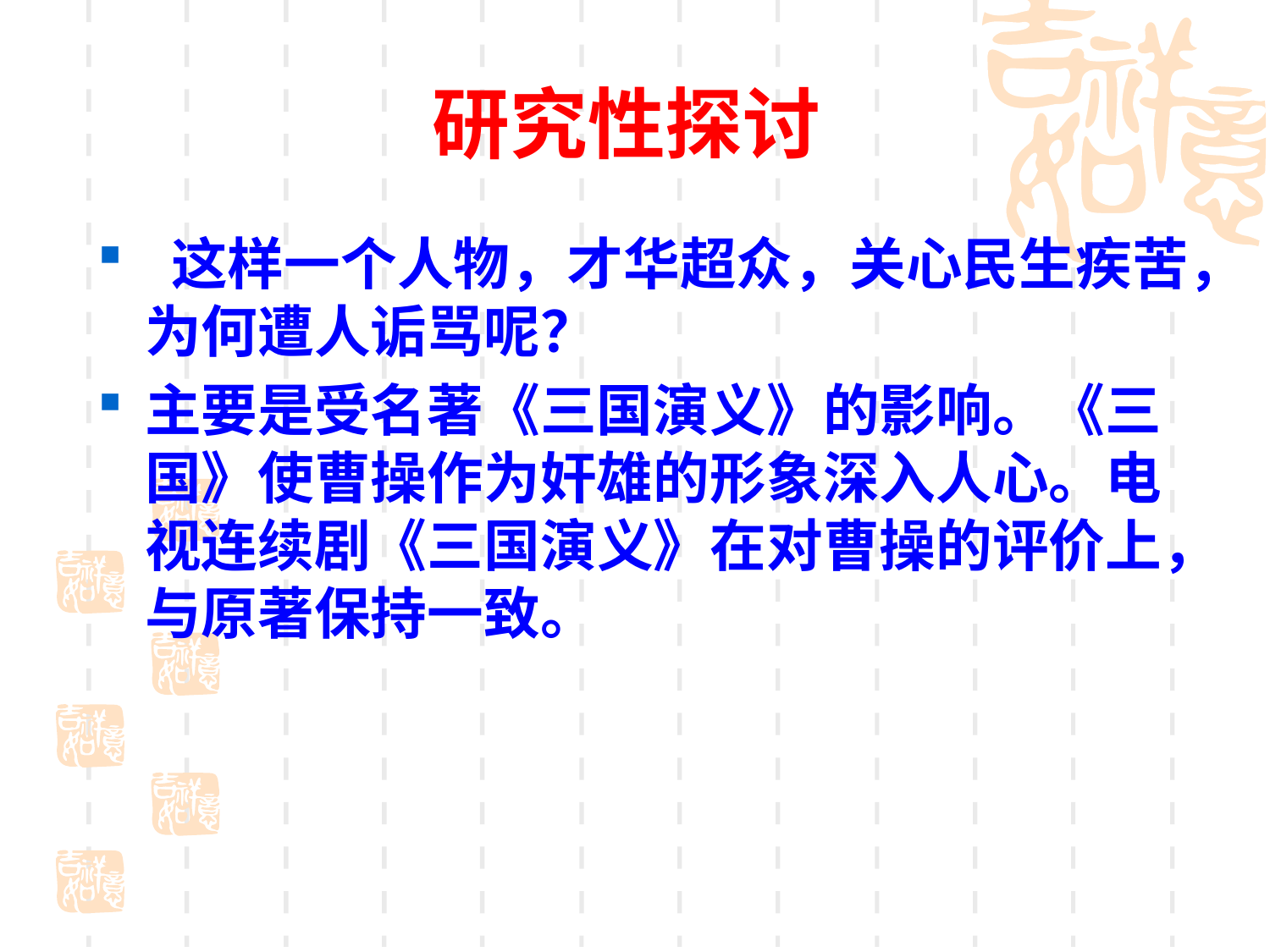

# 研究性探讨
 这样一个人物，才华超众，关心民生疾苦，为何遭人诟骂呢？
主要是受名著《三国演义》的影响。《三国》使曹操作为奸雄的形象深入人心。电视连续剧《三国演义》在对曹操的评价上，与原著保持一致。